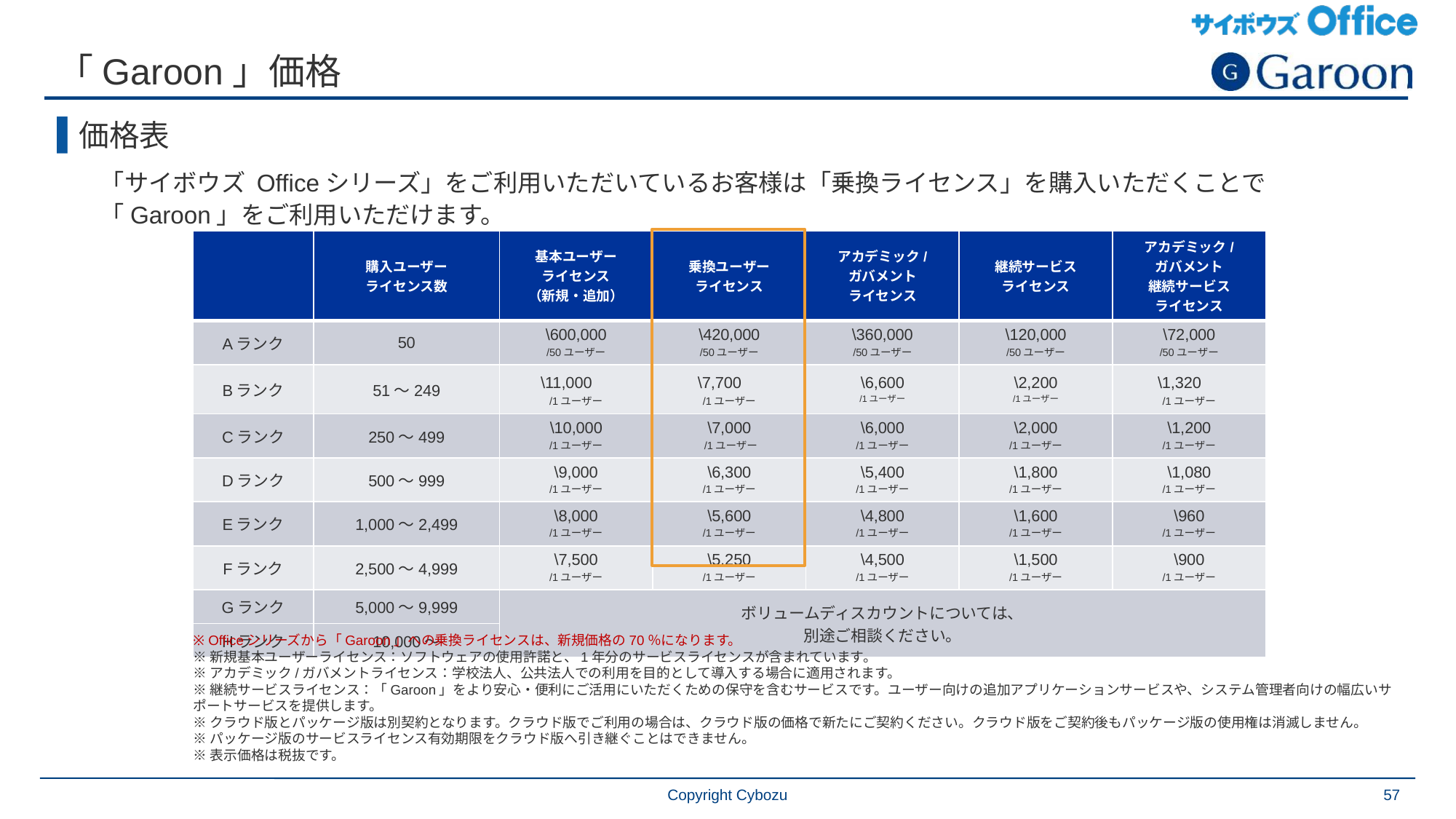

# 「Garoon」価格
価格表
「サイボウズ Officeシリーズ」をご利用いただいているお客様は「乗換ライセンス」を購入いただくことで「Garoon」をご利用いただけます。

|  | 購入ユーザー ライセンス数 | 基本ユーザー ライセンス （新規・追加） | 乗換ユーザー ライセンス | アカデミック/ ガバメント ライセンス | 継続サービス ライセンス | アカデミック/ ガバメント 継続サービス ライセンス |
| --- | --- | --- | --- | --- | --- | --- |
| Aランク | 50 | \600,000 /50ユーザー | \420,000 /50ユーザー | \360,000 /50ユーザー | \120,000 /50ユーザー | \72,000 /50ユーザー |
| Bランク | 51～249 | \11,000　 /1ユーザー | \7,700　 /1ユーザー | \6,600 /1ユーザー | \2,200 /1ユーザー | \1,320　 /1ユーザー |
| Cランク | 250～499 | \10,000 /1ユーザー | \7,000 /1ユーザー | \6,000 /1ユーザー | \2,000 /1ユーザー | \1,200 /1ユーザー |
| Dランク | 500～999 | \9,000 /1ユーザー | \6,300 /1ユーザー | \5,400 /1ユーザー | \1,800 /1ユーザー | \1,080 /1ユーザー |
| Eランク | 1,000～2,499 | \8,000 /1ユーザー | \5,600 /1ユーザー | \4,800 /1ユーザー | \1,600 /1ユーザー | \960 /1ユーザー |
| Fランク | 2,500～4,999 | \7,500 /1ユーザー | \5,250 /1ユーザー | \4,500 /1ユーザー | \1,500 /1ユーザー | \900 /1ユーザー |
| Gランク | 5,000～9,999 | ボリュームディスカウントについては、 別途ご相談ください。 |  |  |  |  |
| Hランク | 10,000～ |  |  |  |  |  |
※ Officeシリーズから「Garoon」への乗換ライセンスは、新規価格の70％になります。
※新規基本ユーザーライセンス：ソフトウェアの使用許諾と、1年分のサービスライセンスが含まれています。
※アカデミック/ガバメントライセンス：学校法人、公共法人での利用を目的として導入する場合に適用されます。
※継続サービスライセンス：「Garoon」をより安心・便利にご活用にいただくための保守を含むサービスです。ユーザー向けの追加アプリケーションサービスや、システム管理者向けの幅広いサポートサービスを提供します。
※クラウド版とパッケージ版は別契約となります。クラウド版でご利用の場合は、クラウド版の価格で新たにご契約ください。クラウド版をご契約後もパッケージ版の使用権は消滅しません。
※パッケージ版のサービスライセンス有効期限をクラウド版へ引き継ぐことはできません。
※表示価格は税抜です。
Copyright Cybozu
57